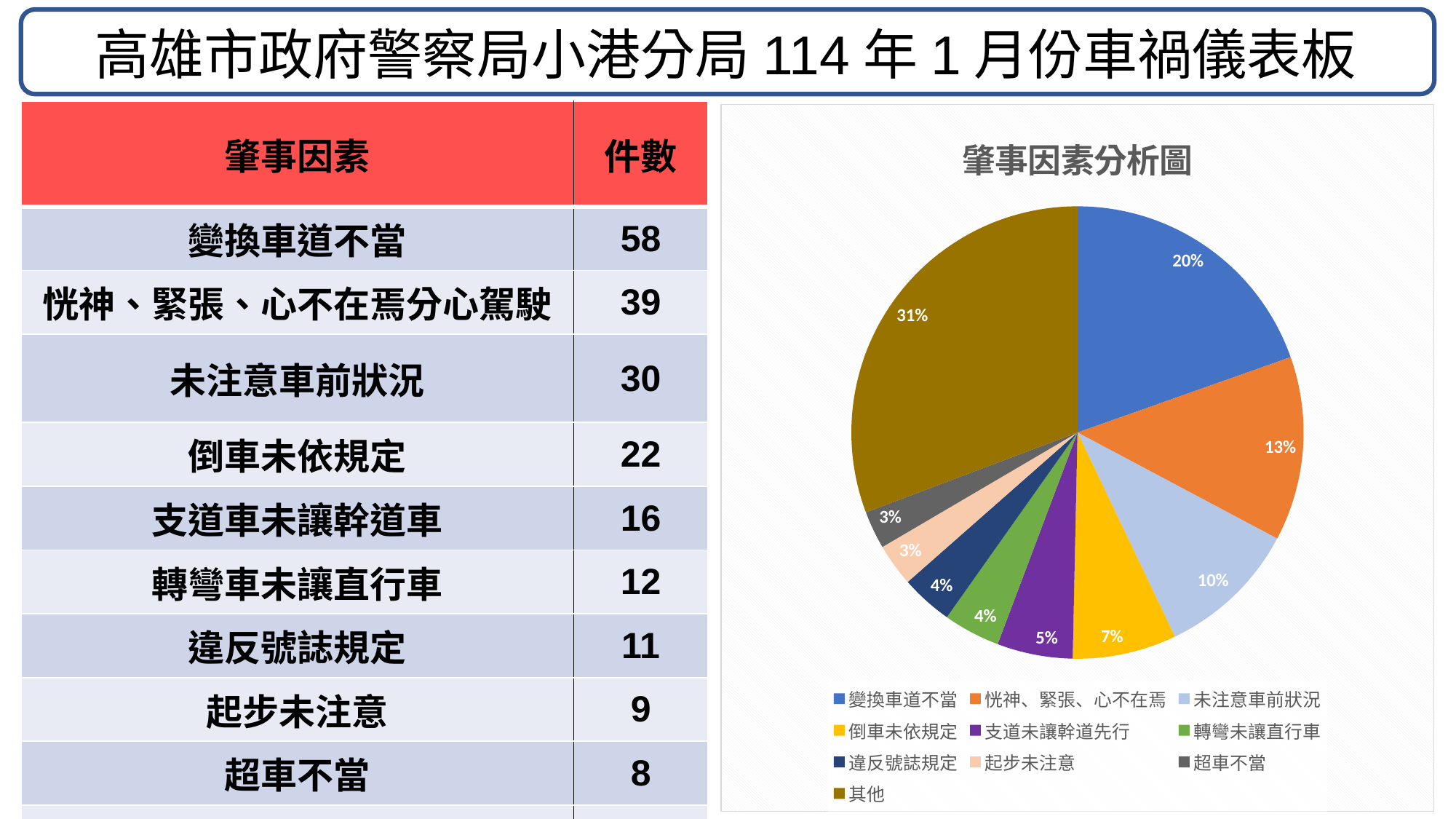

高雄市政府警察局小港分局114年1月份車禍儀表板
| 肇事因素 | 件數 |
| --- | --- |
| 變換車道不當 | 58 |
| 恍神、緊張、心不在焉分心駕駛 | 39 |
| 未注意車前狀況 | 30 |
| 倒車未依規定 | 22 |
| 支道車未讓幹道車 | 16 |
| 轉彎車未讓直行車 | 12 |
| 違反號誌規定 | 11 |
| 起步未注意 | 9 |
| 超車不當 | 8 |
| 其他 | 91 |

### Chart: 肇事因素分析圖

| Category | 銷售 |
|---|---|
| 變換車道不當 | 58.0 |
| 恍神、緊張、心不在焉 | 39.0 |
| 未注意車前狀況 | 30.0 |
| 倒車未依規定 | 22.0 |
| 支道未讓幹道先行 | 16.0 |
| 轉彎未讓直行車 | 12.0 |
| 違反號誌規定 | 11.0 |
| 起步未注意 | 9.0 |
| 超車不當 | 8.0 |
| 其他 | 91.0 |
#